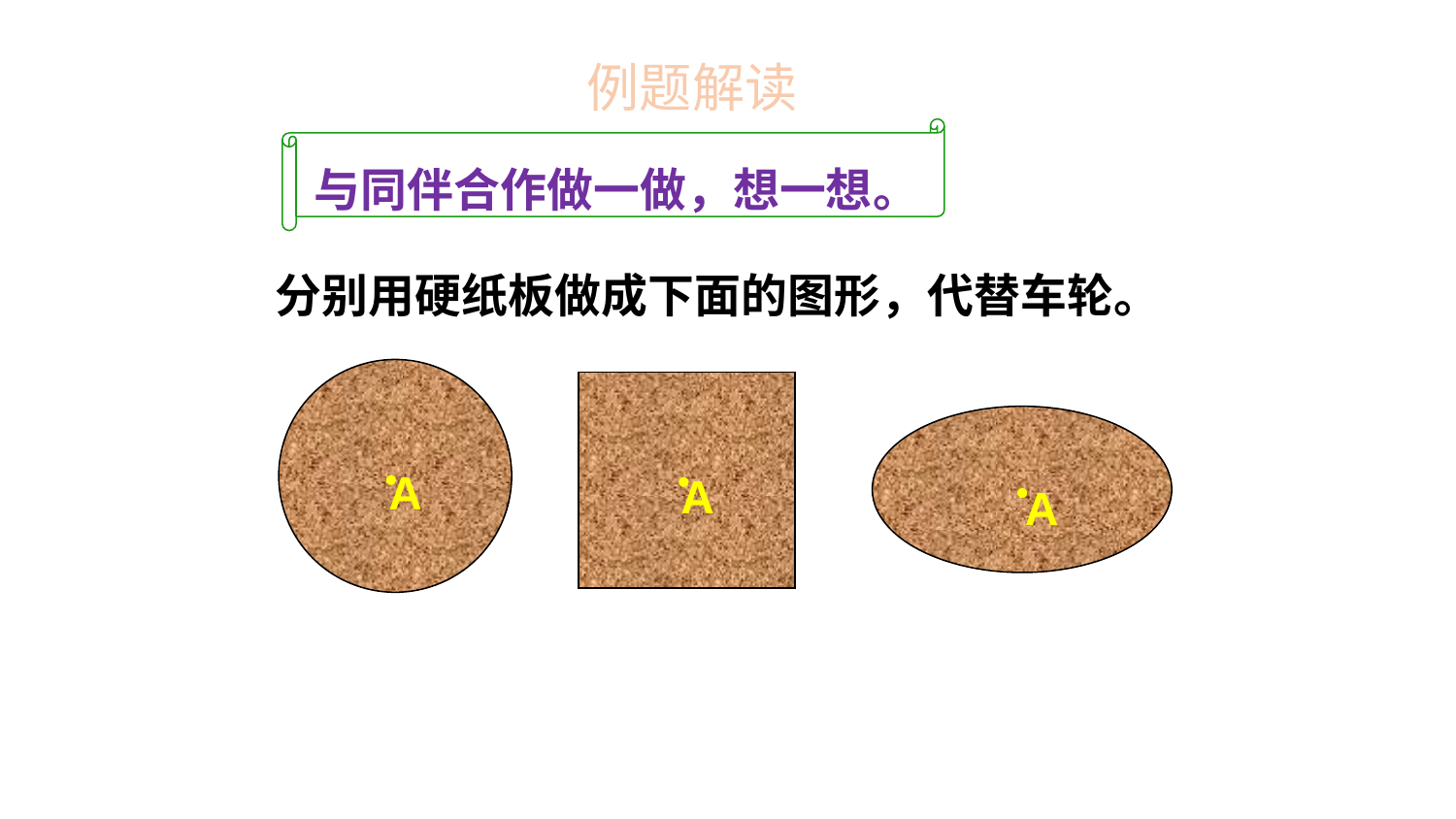

例题解读

与同伴合作做一做，想一想。
分别用硬纸板做成下面的图形，代替车轮。

A
A
A